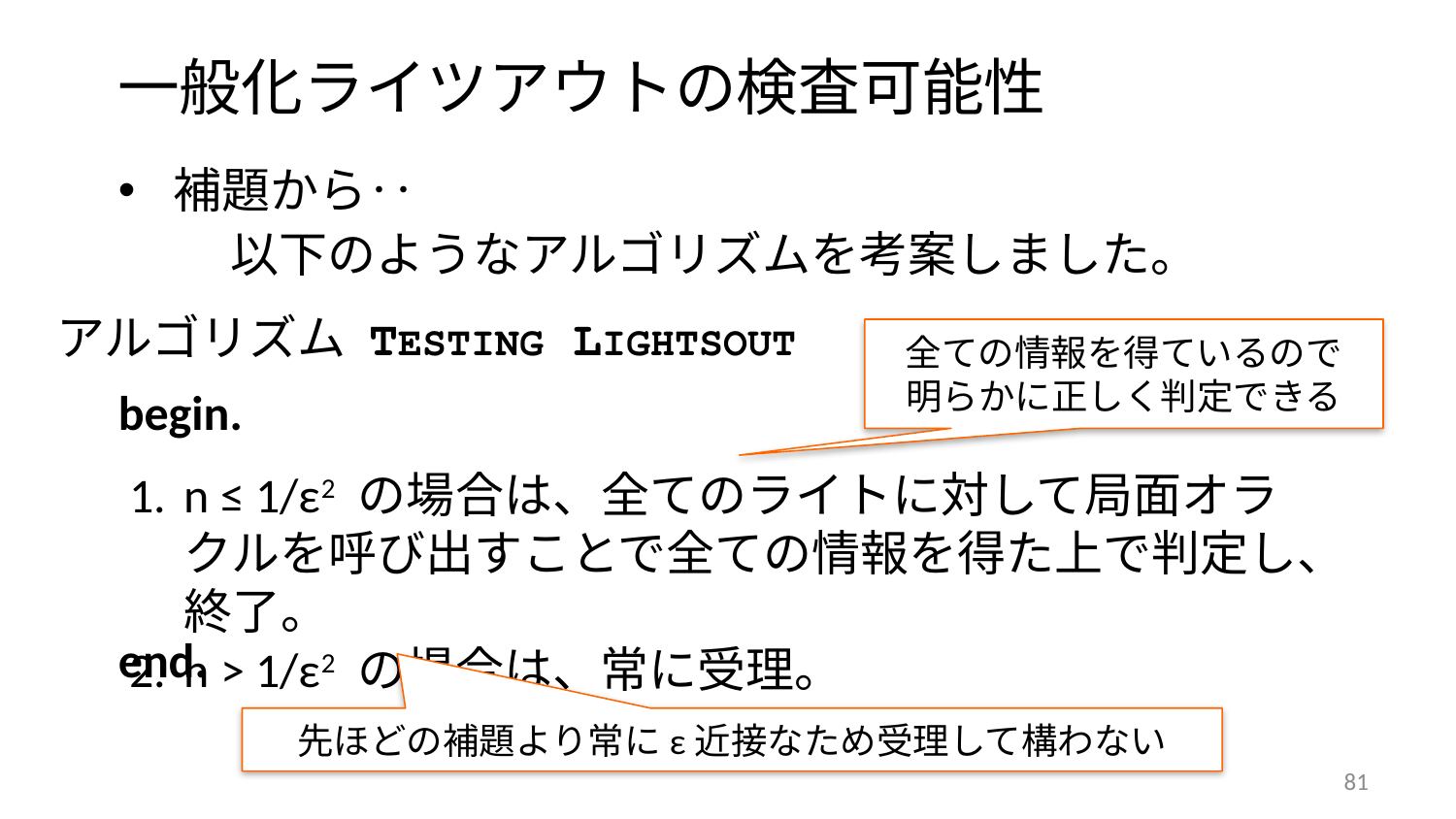

# 一般化ライツアウトの検査可能性
補題から‥
以下のようなアルゴリズムを考案しました。
アルゴリズム TESTING LIGHTSOUT
全ての情報を得ているので
明らかに正しく判定できる
begin.
n ≤ 1/ε2 の場合は、全てのライトに対して局面オラクルを呼び出すことで全ての情報を得た上で判定し、終了。
n > 1/ε2 の場合は、常に受理。
end.
先ほどの補題より常にε近接なため受理して構わない
81